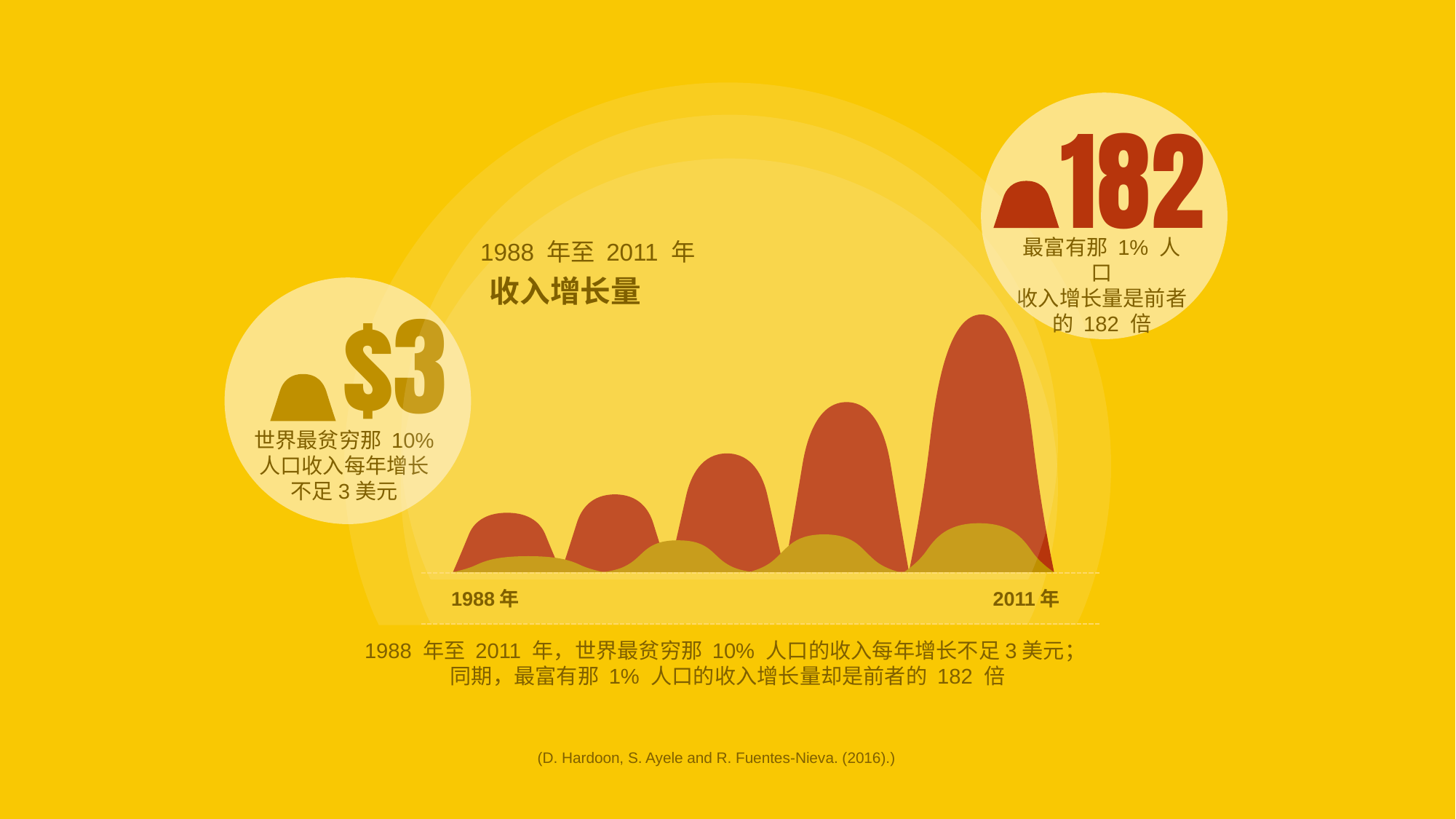

182

最富有那 1% 人口
收入增长量是前者的 182 倍
1988 年至 2011 年
收入增长量

$3

世界最贫穷那 10% 人口收入每年增长
不足3美元

1988年
2011年
1988 年至 2011 年，世界最贫穷那 10% 人口的收入每年增长不足3美元；
同期，最富有那 1% 人口的收入增长量却是前者的 182 倍
(D. Hardoon, S. Ayele and R. Fuentes-Nieva. (2016).)